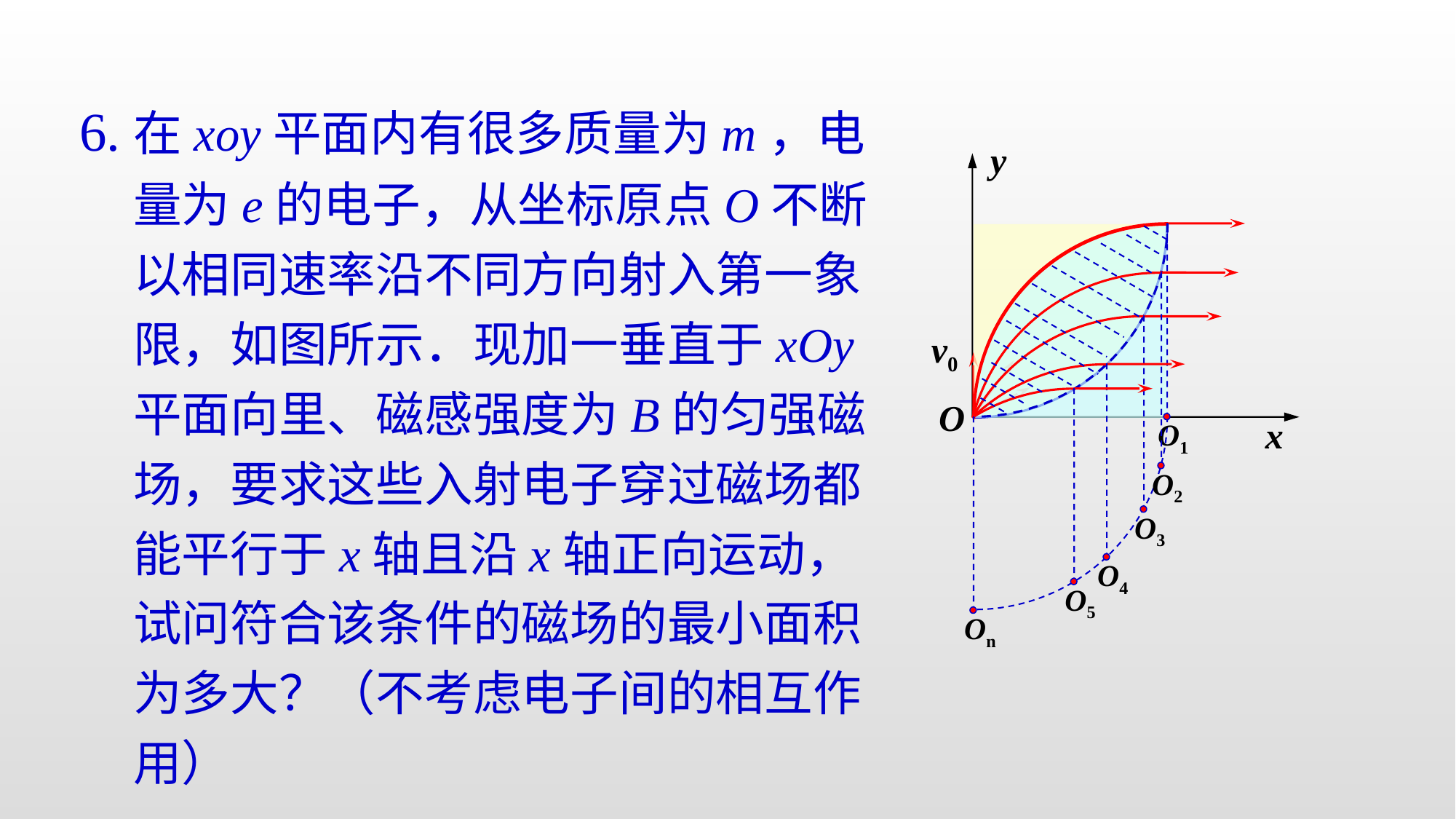

6.在xoy平面内有很多质量为m，电量为e的电子，从坐标原点O不断以相同速率沿不同方向射入第一象限，如图所示．现加一垂直于xOy平面向里、磁感强度为B的匀强磁场，要求这些入射电子穿过磁场都能平行于x轴且沿x轴正向运动，试问符合该条件的磁场的最小面积为多大？（不考虑电子间的相互作用）
y

O
x

O1

O2

O3

v0

O4

O5

On